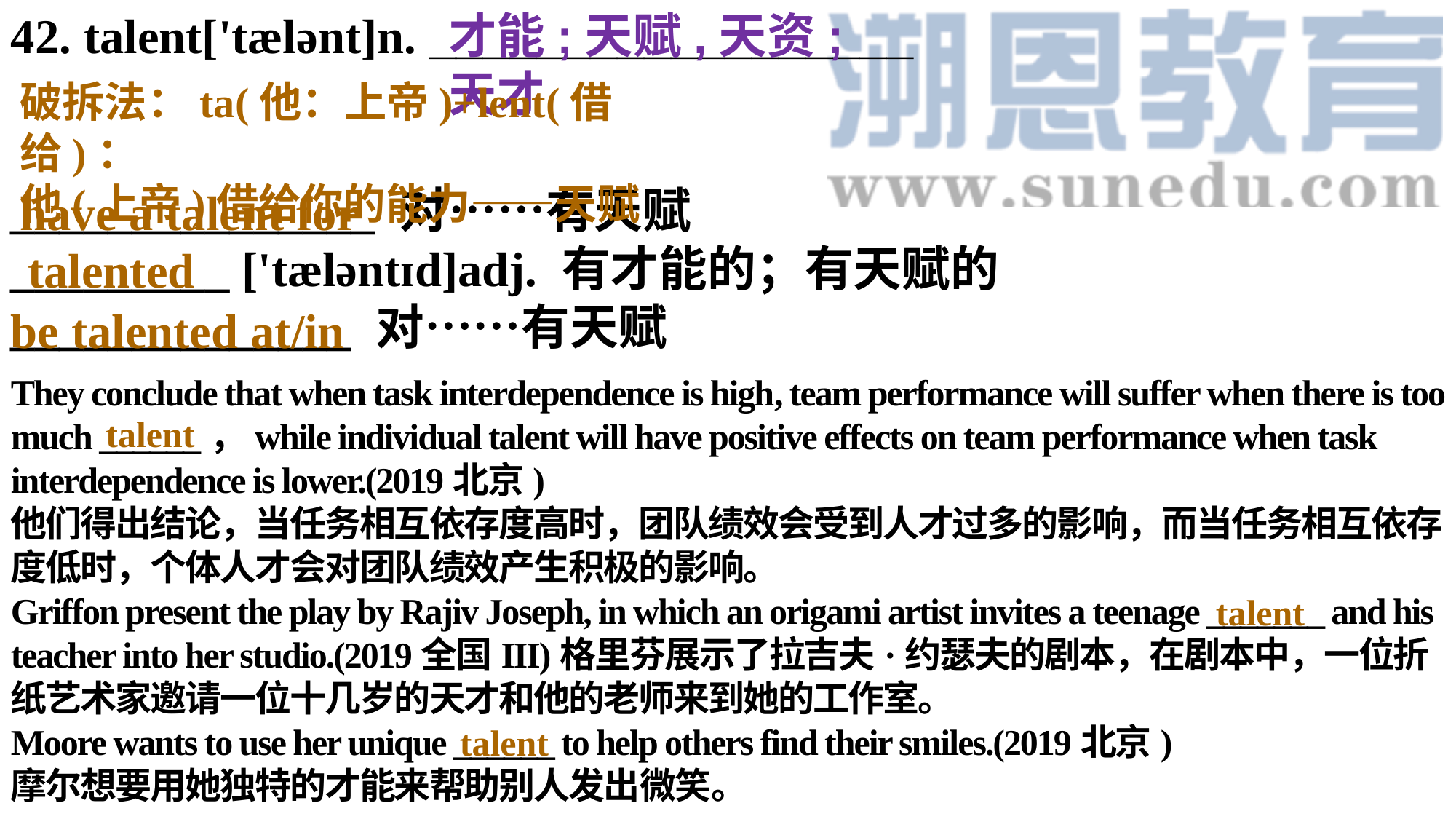

42. talent['tælənt]n. __________________

_______________ 对……有天赋
_________ ['tæləntɪd]adj. 有才能的；有天赋的______________ 对……有天赋
才能;天赋,天资;天才
破拆法：ta(他：上帝)+lent(借给)：
他(上帝)借给你的能力——天赋
have a talent for
talented
be talented at/in
They conclude that when task interdependence is high, team performance will suffer when there is too much ______，while individual talent will have positive effects on team performance when task interdependence is lower.(2019北京)
他们得出结论，当任务相互依存度高时，团队绩效会受到人才过多的影响，而当任务相互依存度低时，个体人才会对团队绩效产生积极的影响。Griffon present the play by Rajiv Joseph, in which an origami artist invites a teenage _______ and his teacher into her studio.(2019全国III)格里芬展示了拉吉夫·约瑟夫的剧本，在剧本中，一位折纸艺术家邀请一位十几岁的天才和他的老师来到她的工作室。Moore wants to use her unique ______ to help others find their smiles.(2019北京)摩尔想要用她独特的才能来帮助别人发出微笑。
talent
talent
talent